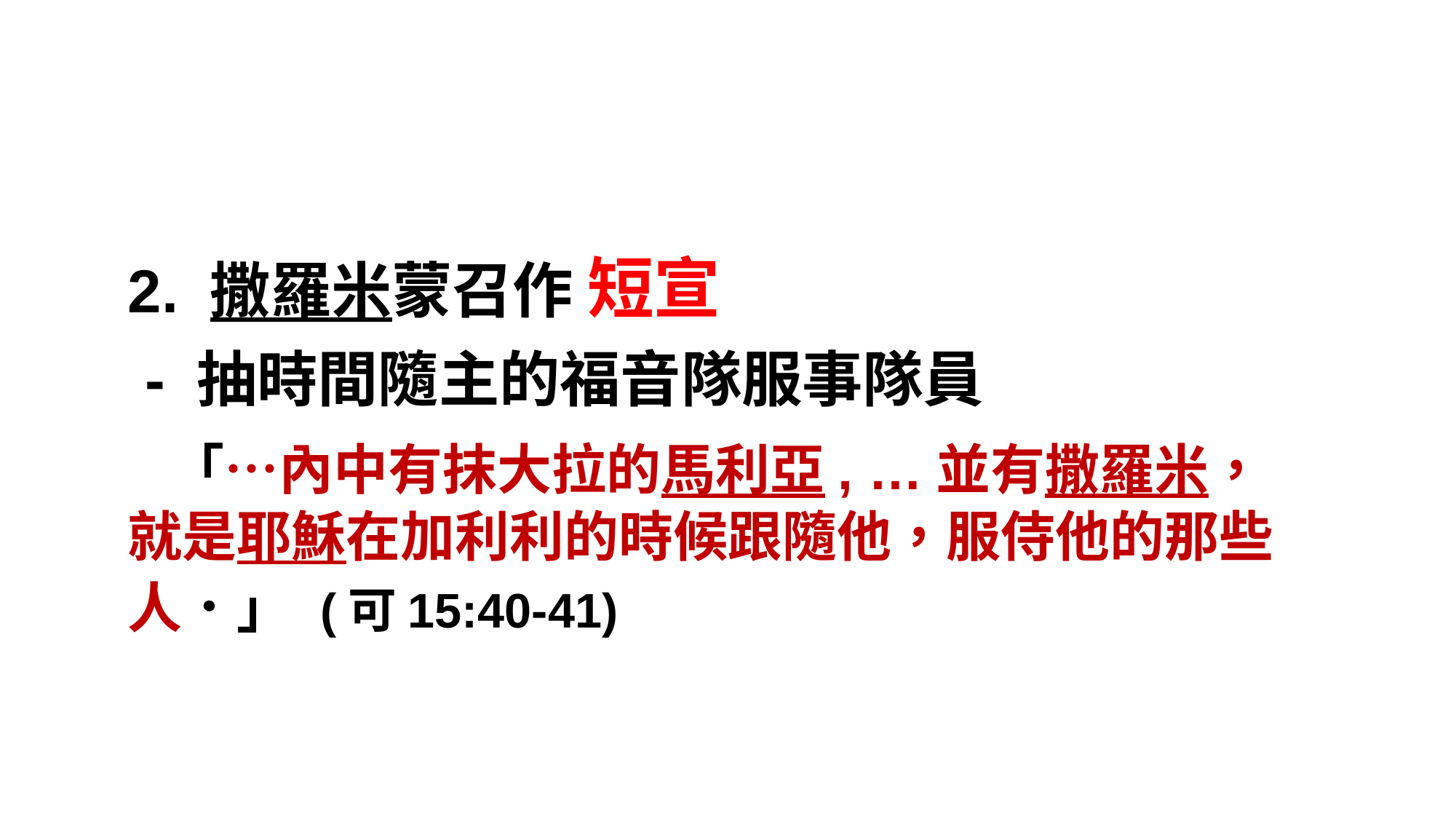

2. 撒羅米蒙召作 短宣
 - 抽時間隨主的福音隊服事隊員
  「…內中有抹大拉的馬利亞, …並有撒羅米，就是耶穌在加利利的時候跟隨他，服侍他的那些人．」 (可15:40-41)